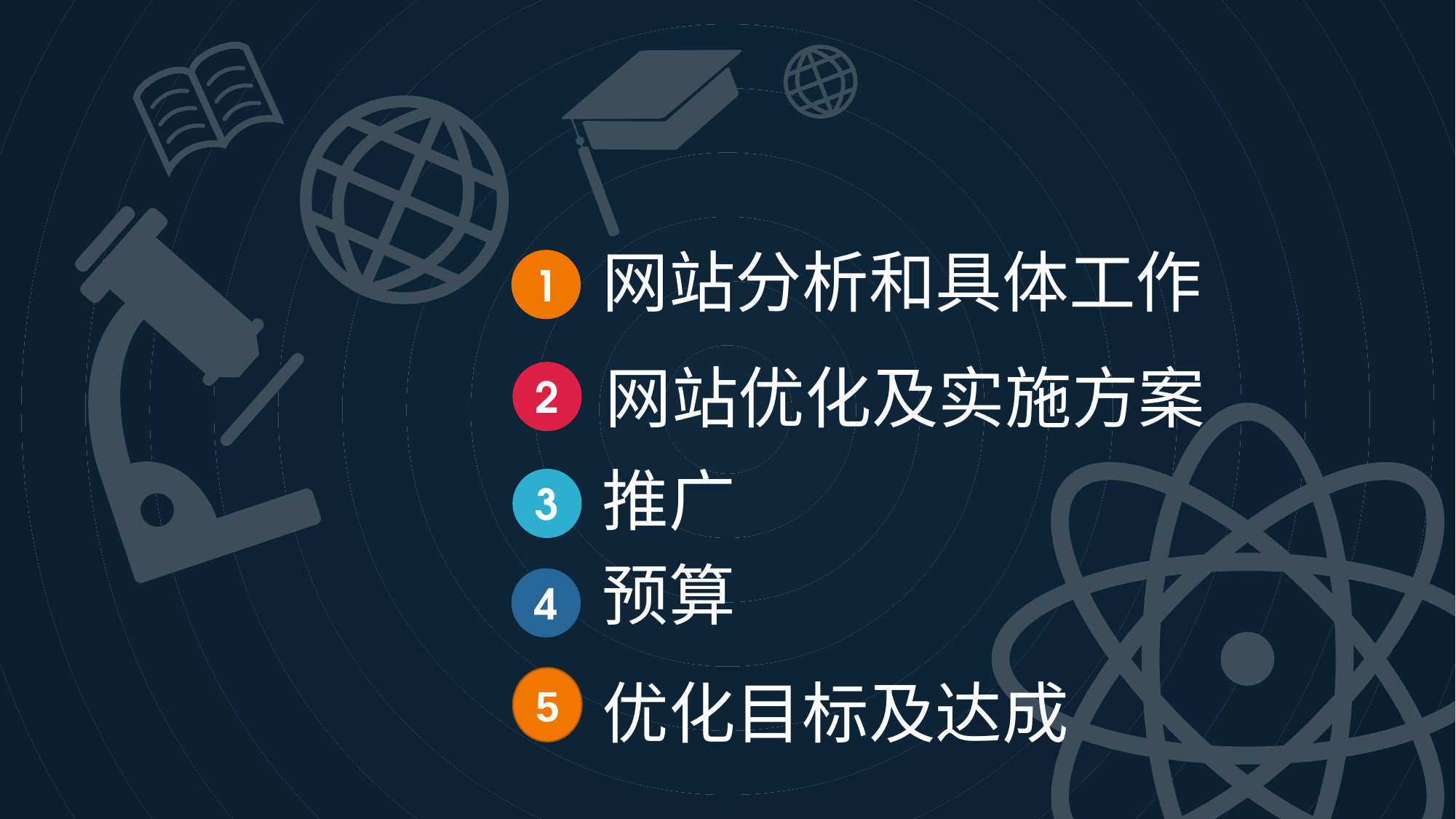

网站分析和具体工作
1
网站优化及实施方案
2
推广
3
预算
4
优化目标及达成
5